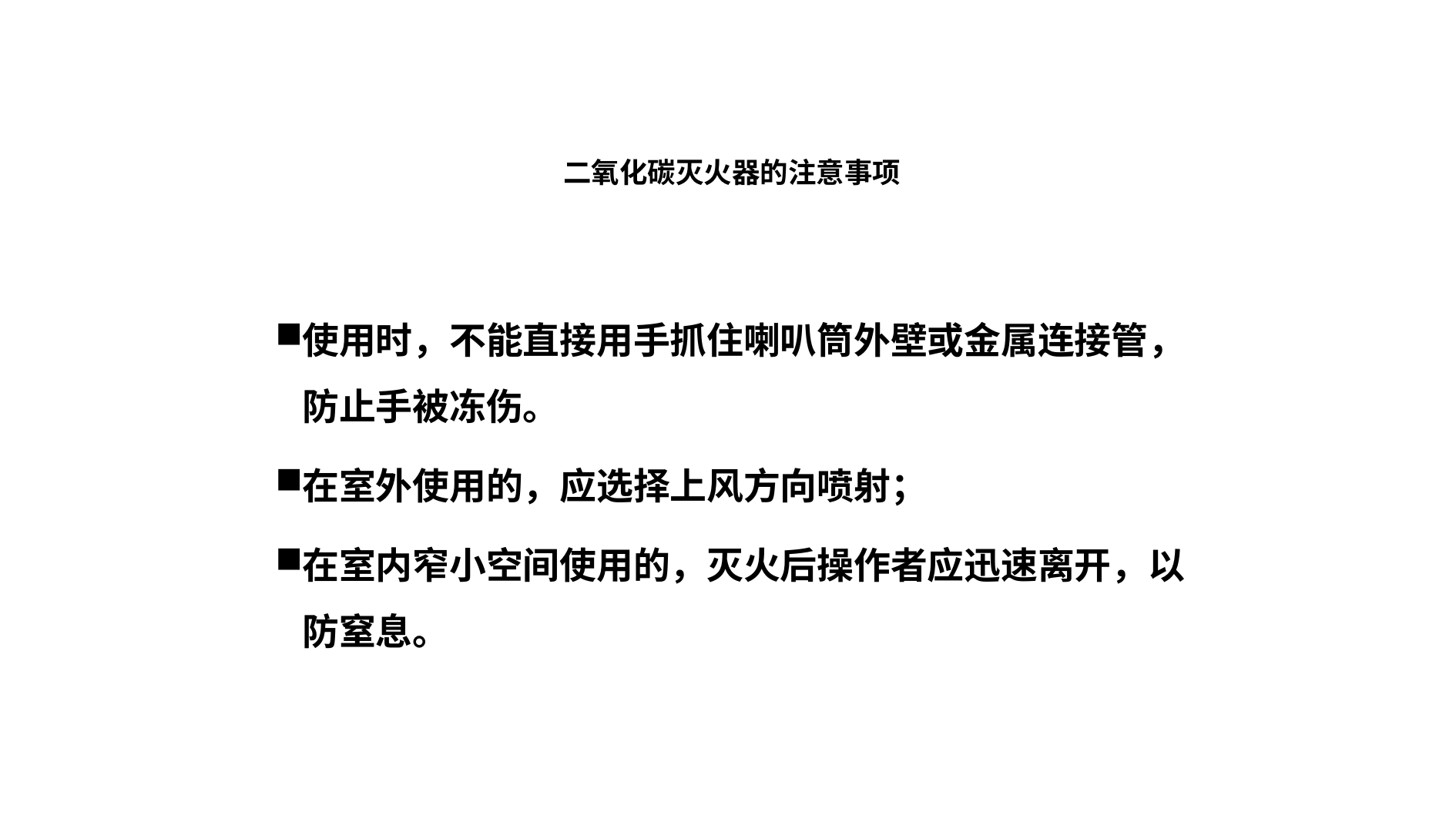

二氧化碳灭火器的注意事项
使用时，不能直接用手抓住喇叭筒外壁或金属连接管，防止手被冻伤。
在室外使用的，应选择上风方向喷射；
在室内窄小空间使用的，灭火后操作者应迅速离开，以防窒息。